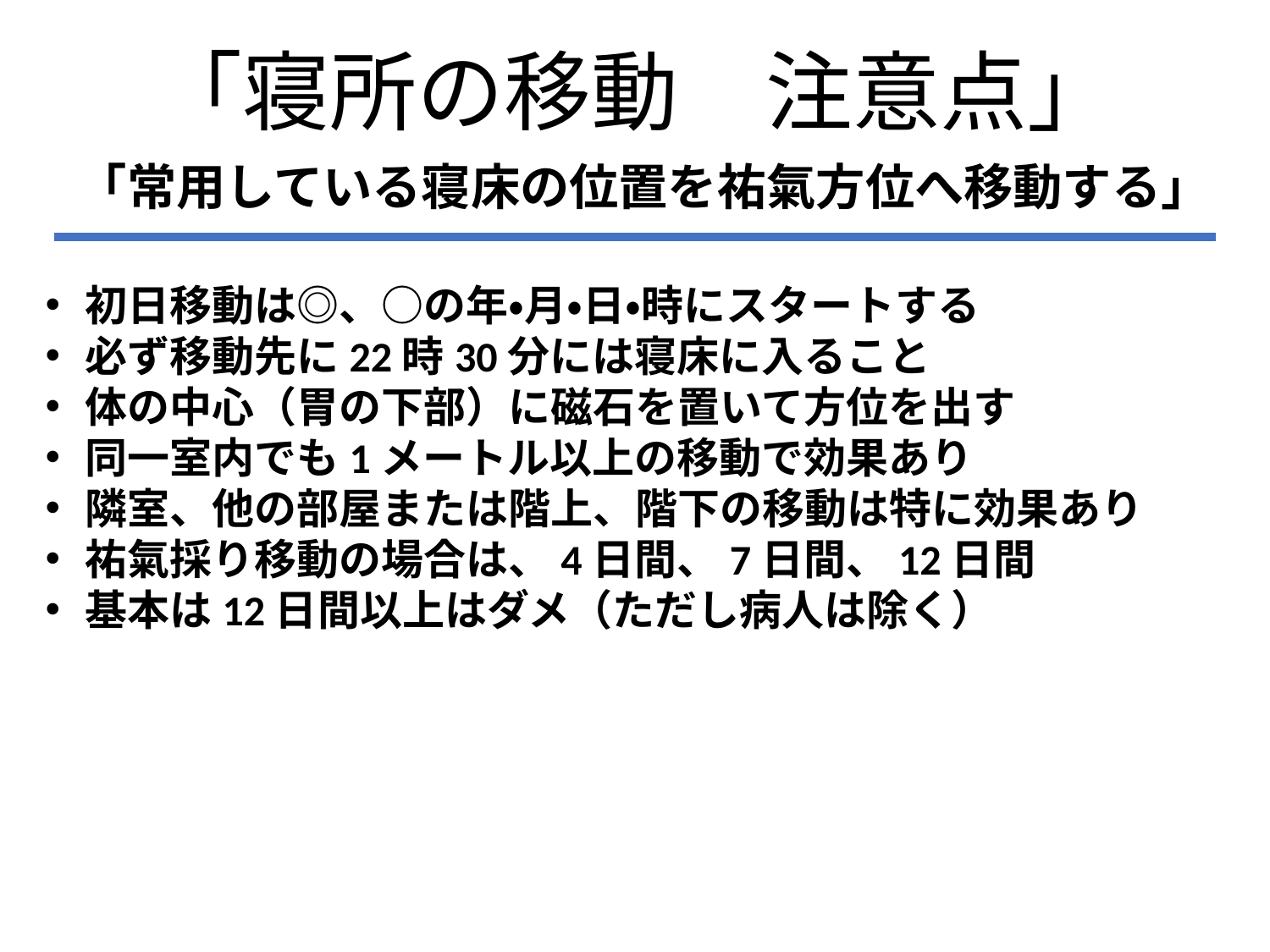

「寝所の移動　注意点」
「常用している寝床の位置を祐氣方位へ移動する」
初日移動は◎、○の年・月・日・時にスタートする
必ず移動先に22時30分には寝床に入ること
体の中心（胃の下部）に磁石を置いて方位を出す
同一室内でも1メートル以上の移動で効果あり
隣室、他の部屋または階上、階下の移動は特に効果あり
祐氣採り移動の場合は、4日間、7日間、12日間
基本は12日間以上はダメ（ただし病人は除く）